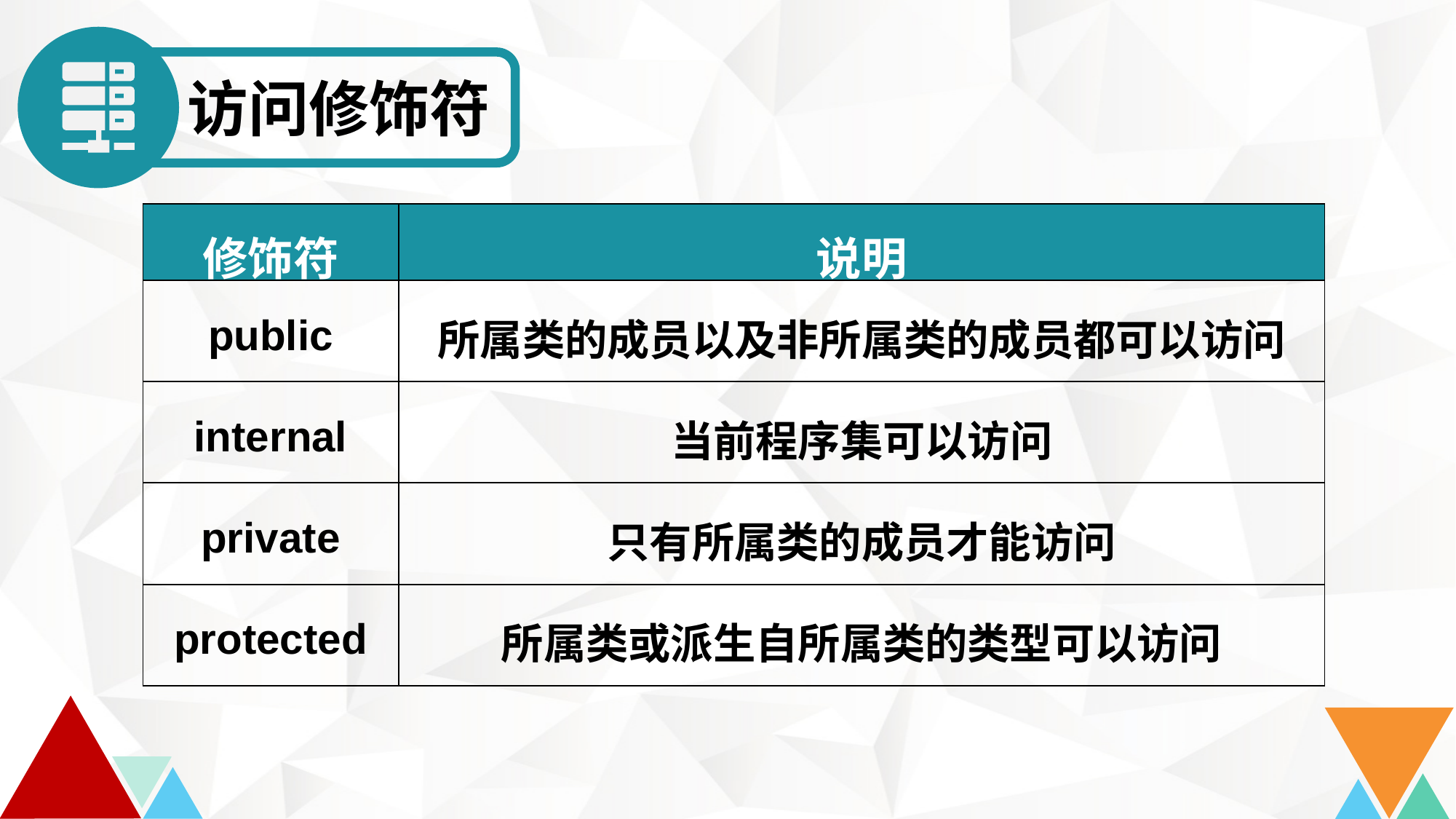

访问修饰符
| 修饰符 | 说明 |
| --- | --- |
| public | 所属类的成员以及非所属类的成员都可以访问 |
| internal | 当前程序集可以访问 |
| private | 只有所属类的成员才能访问 |
| protected | 所属类或派生自所属类的类型可以访问 |